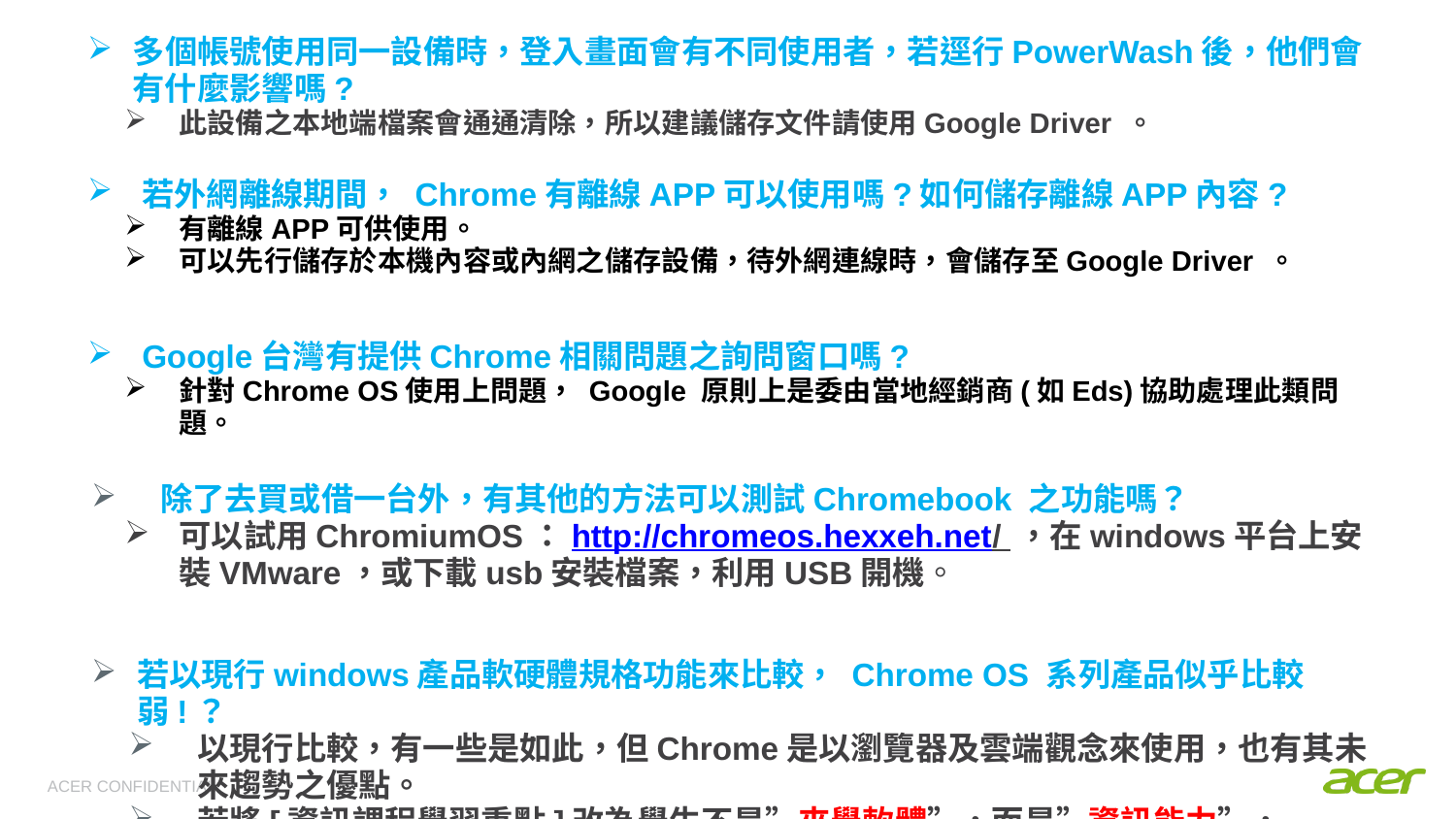

多個帳號使用同一設備時，登入畫面會有不同使用者，若逕行PowerWash後，他們會有什麼影響嗎?
此設備之本地端檔案會通通清除，所以建議儲存文件請使用Google Driver 。

若外網離線期間， Chrome有離線APP可以使用嗎?如何儲存離線APP內容?
有離線APP可供使用。
可以先行儲存於本機內容或內網之儲存設備，待外網連線時，會儲存至Google Driver 。

Google台灣有提供Chrome相關問題之詢問窗口嗎?
針對Chrome OS使用上問題， Google 原則上是委由當地經銷商(如Eds)協助處理此類問題。

除了去買或借一台外，有其他的方法可以測試Chromebook 之功能嗎？
可以試用ChromiumOS：http://chromeos.hexxeh.net/ ，在windows平台上安裝VMware，或下載usb安裝檔案，利用USB開機。

若以現行windows產品軟硬體規格功能來比較， Chrome OS 系列產品似乎比較弱!？
以現行比較，有一些是如此，但Chrome是以瀏覽器及雲端觀念來使用，也有其未來趨勢之優點。
若將[資訊課程學習重點]改為學生不是”來學軟體”，而是”資訊能力”，
        那麼硬體規格就不是絕對重要了。